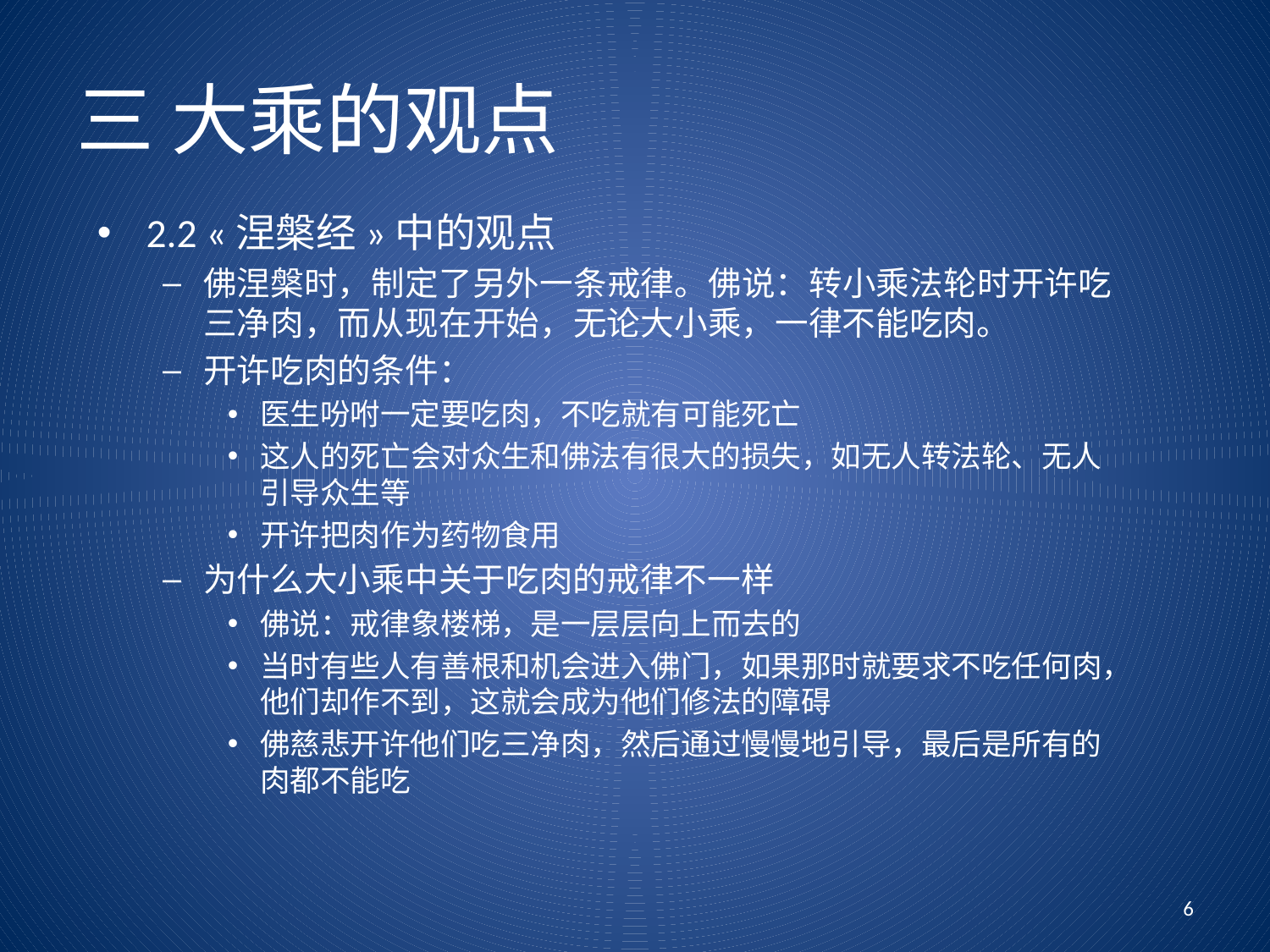

# 三 大乘的观点
2.2 «涅槃经»中的观点
佛涅槃时，制定了另外一条戒律。佛说：转小乘法轮时开许吃三净肉，而从现在开始，无论大小乘，一律不能吃肉。
开许吃肉的条件：
医生吩咐一定要吃肉，不吃就有可能死亡
这人的死亡会对众生和佛法有很大的损失，如无人转法轮、无人引导众生等
开许把肉作为药物食用
为什么大小乘中关于吃肉的戒律不一样
佛说：戒律象楼梯，是一层层向上而去的
当时有些人有善根和机会进入佛门，如果那时就要求不吃任何肉，他们却作不到，这就会成为他们修法的障碍
佛慈悲开许他们吃三净肉，然后通过慢慢地引导，最后是所有的肉都不能吃
6